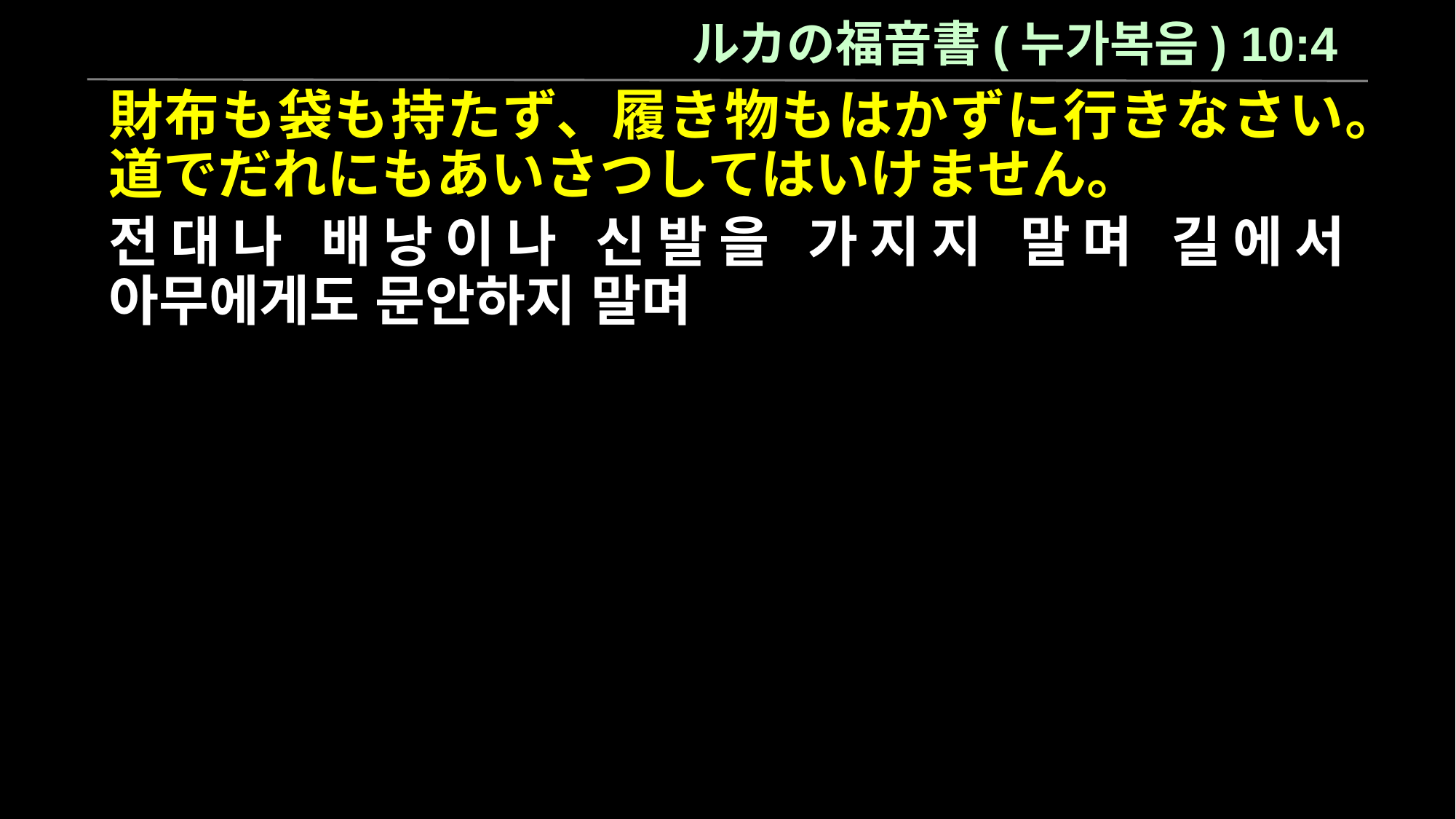

ルカの福音書(누가복음) 10:4

財布も袋も持たず、履き物もはかずに行きなさい。道でだれにもあいさつしてはいけません。
전대나 배낭이나 신발을 가지지 말며 길에서 아무에게도 문안하지 말며